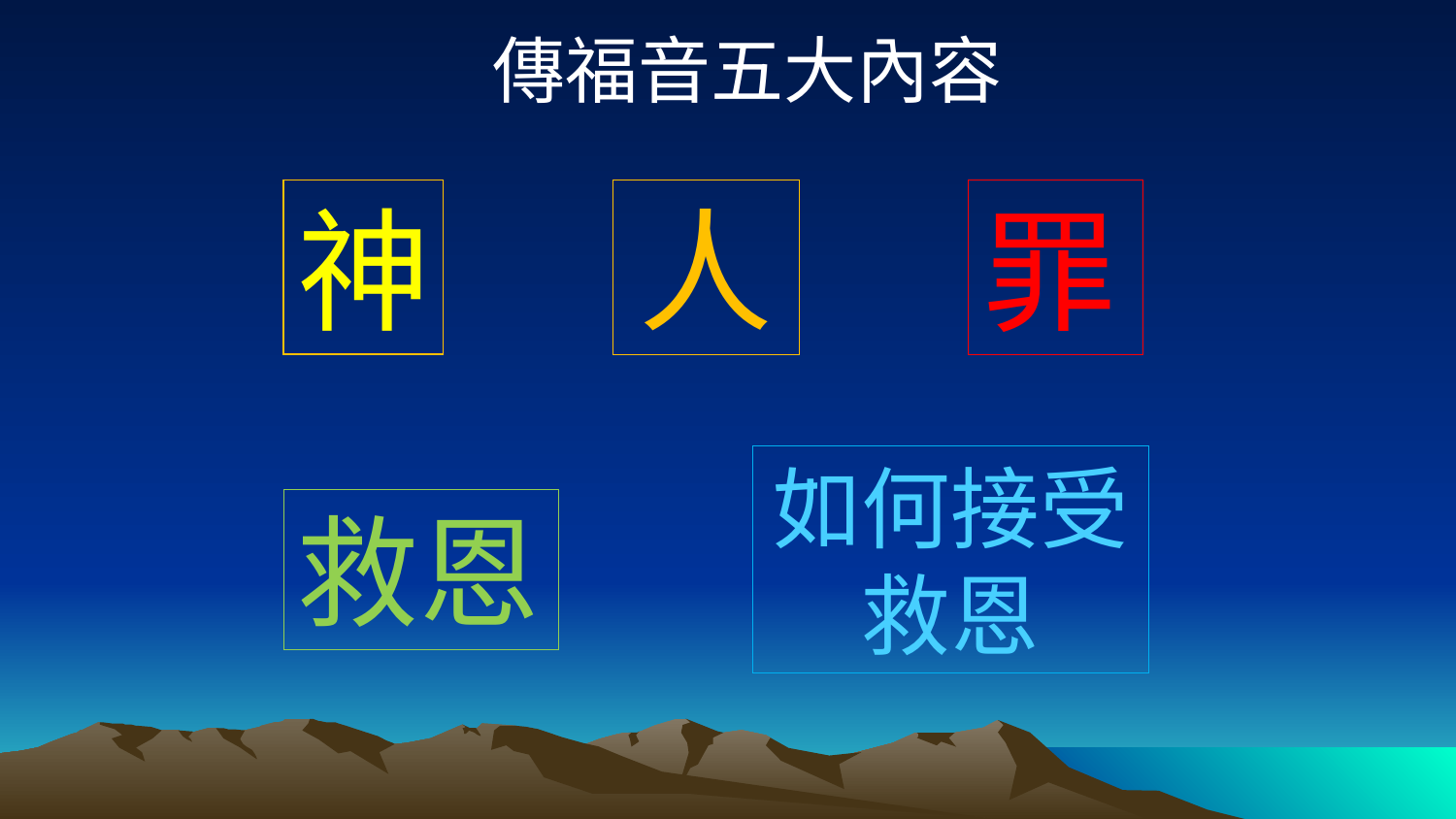

傳福音五大內容
神
人
罪
如何接受
救恩
救恩